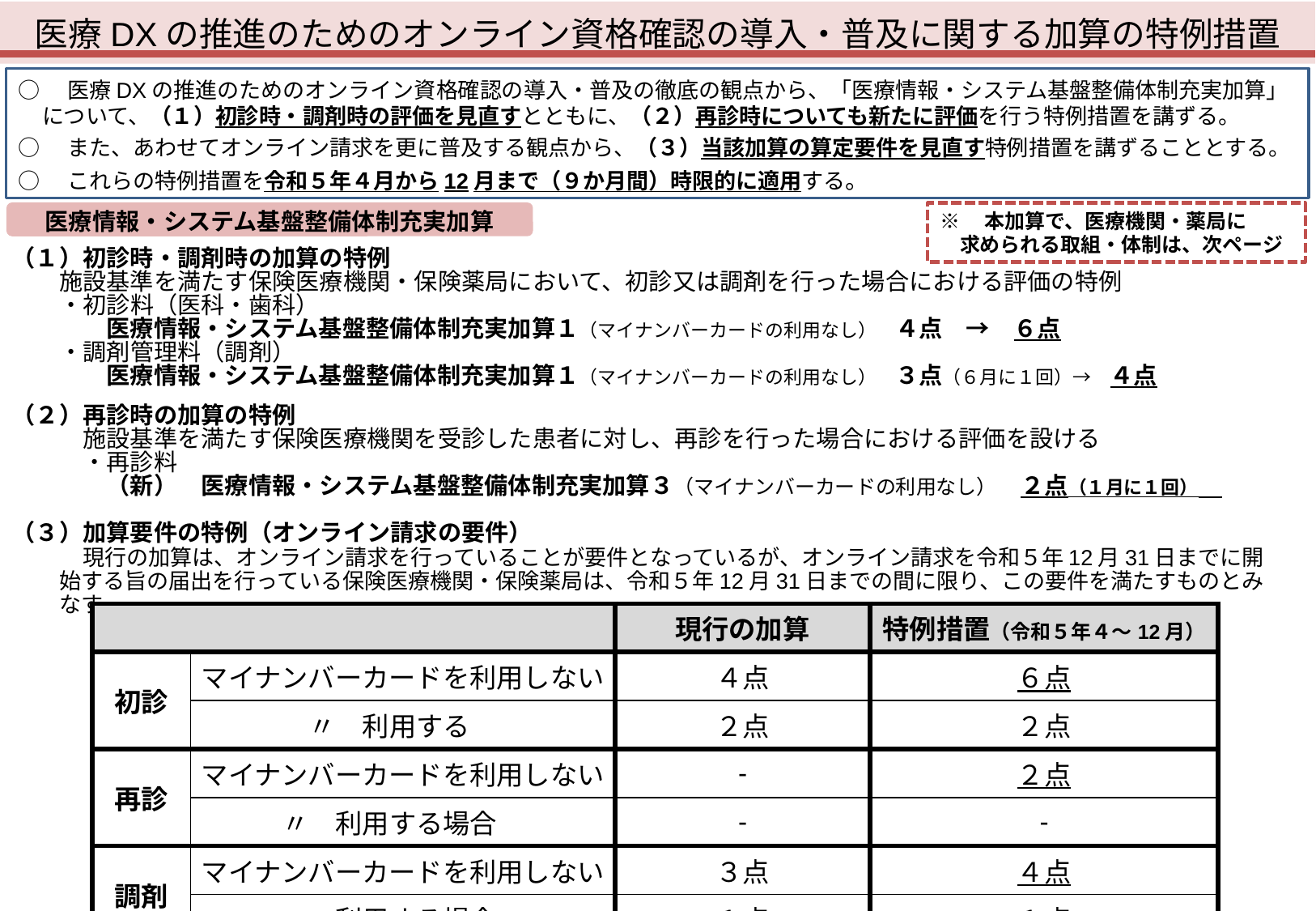

医療DXの推進のためのオンライン資格確認の導入・普及に関する加算の特例措置
○　医療DXの推進のためのオンライン資格確認の導入・普及の徹底の観点から、「医療情報・システム基盤整備体制充実加算」について、（１）初診時・調剤時の評価を見直すとともに、（２）再診時についても新たに評価を行う特例措置を講ずる。
○　また、あわせてオンライン請求を更に普及する観点から、（３）当該加算の算定要件を見直す特例措置を講ずることとする。
○　これらの特例措置を令和５年４月から12月まで（９か月間）時限的に適用する。
医療情報・システム基盤整備体制充実加算
※　本加算で、医療機関・薬局に
　求められる取組・体制は、次ページ
（１）初診時・調剤時の加算の特例
　　施設基準を満たす保険医療機関・保険薬局において、初診又は調剤を行った場合における評価の特例
　　・初診料（医科・歯科）
　　　　医療情報・システム基盤整備体制充実加算１（マイナンバーカードの利用なし）　４点　→　６点
　　・調剤管理料（調剤）
　　　　医療情報・システム基盤整備体制充実加算１（マイナンバーカードの利用なし）　３点（６月に１回）→　４点

（２）再診時の加算の特例
　　　施設基準を満たす保険医療機関を受診した患者に対し、再診を行った場合における評価を設ける
　　　・再診料
　　　　（新）　医療情報・システム基盤整備体制充実加算３（マイナンバーカードの利用なし）　２点（１月に１回）

（３）加算要件の特例（オンライン請求の要件）
　　　現行の加算は、オンライン請求を行っていることが要件となっているが、オンライン請求を令和５年12月31日までに開始する旨の届出を行っている保険医療機関・保険薬局は、令和５年12月31日までの間に限り、この要件を満たすものとみなす。

|  |  | 現行の加算 | 特例措置（令和５年４～12月） |
| --- | --- | --- | --- |
| 初診 | マイナンバーカードを利用しない | ４点 | ６点 |
|  | 〃　利用する | ２点 | ２点 |
| 再診 | マイナンバーカードを利用しない | - | ２点 |
|  | 〃　利用する場合 | - | - |
| 調剤 | マイナンバーカードを利用しない | ３点 | ４点 |
|  | 〃　利用する場合 | １点 | １点 |